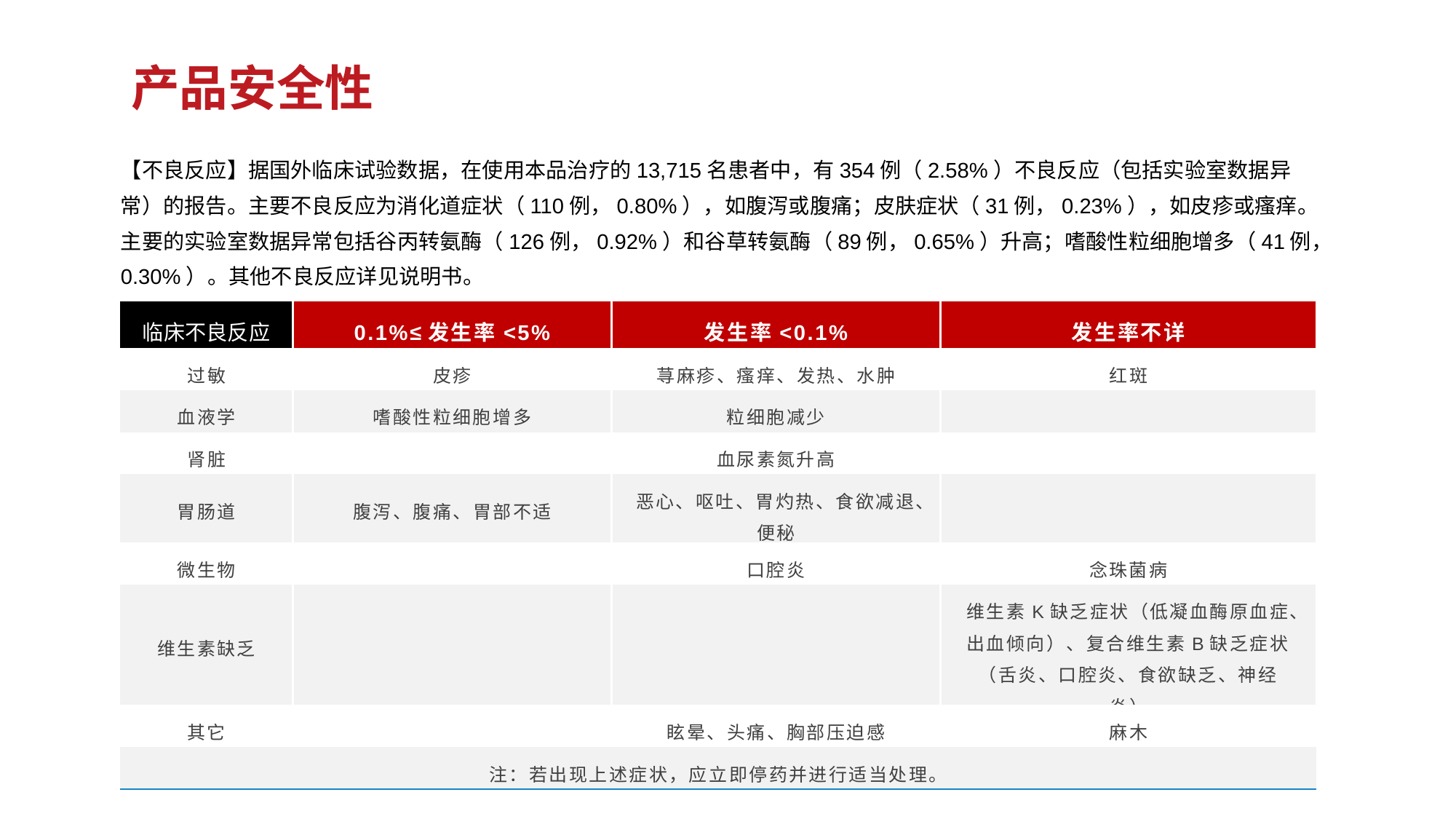

产品安全性
【不良反应】据国外临床试验数据，在使用本品治疗的13,715名患者中，有354例（2.58%）不良反应（包括实验室数据异常）的报告。主要不良反应为消化道症状（110例，0.80%），如腹泻或腹痛；皮肤症状（31例，0.23%），如皮疹或瘙痒。主要的实验室数据异常包括谷丙转氨酶（126例，0.92%）和谷草转氨酶（89例，0.65%）升高；嗜酸性粒细胞增多（41例，0.30%）。其他不良反应详见说明书。
| 临床不良反应 | 0.1%≤发生率<5% | 发生率<0.1% | 发生率不详 |
| --- | --- | --- | --- |
| 过敏 | 皮疹 | 荨麻疹、瘙痒、发热、水肿 | 红斑 |
| 血液学 | 嗜酸性粒细胞增多 | 粒细胞减少 |  |
| 肾脏 |  | 血尿素氮升高 |  |
| 胃肠道 | 腹泻、腹痛、胃部不适 | 恶心、呕吐、胃灼热、食欲减退、便秘 |  |
| 微生物 |  | 口腔炎 | 念珠菌病 |
| 维生素缺乏 |  |  | 维生素K缺乏症状（低凝血酶原血症、出血倾向）、复合维生素B缺乏症状（舌炎、口腔炎、食欲缺乏、神经炎） |
| 其它 |  | 眩晕、头痛、胸部压迫感 | 麻木 |
| 注：若出现上述症状，应立即停药并进行适当处理。 |  |  |  |